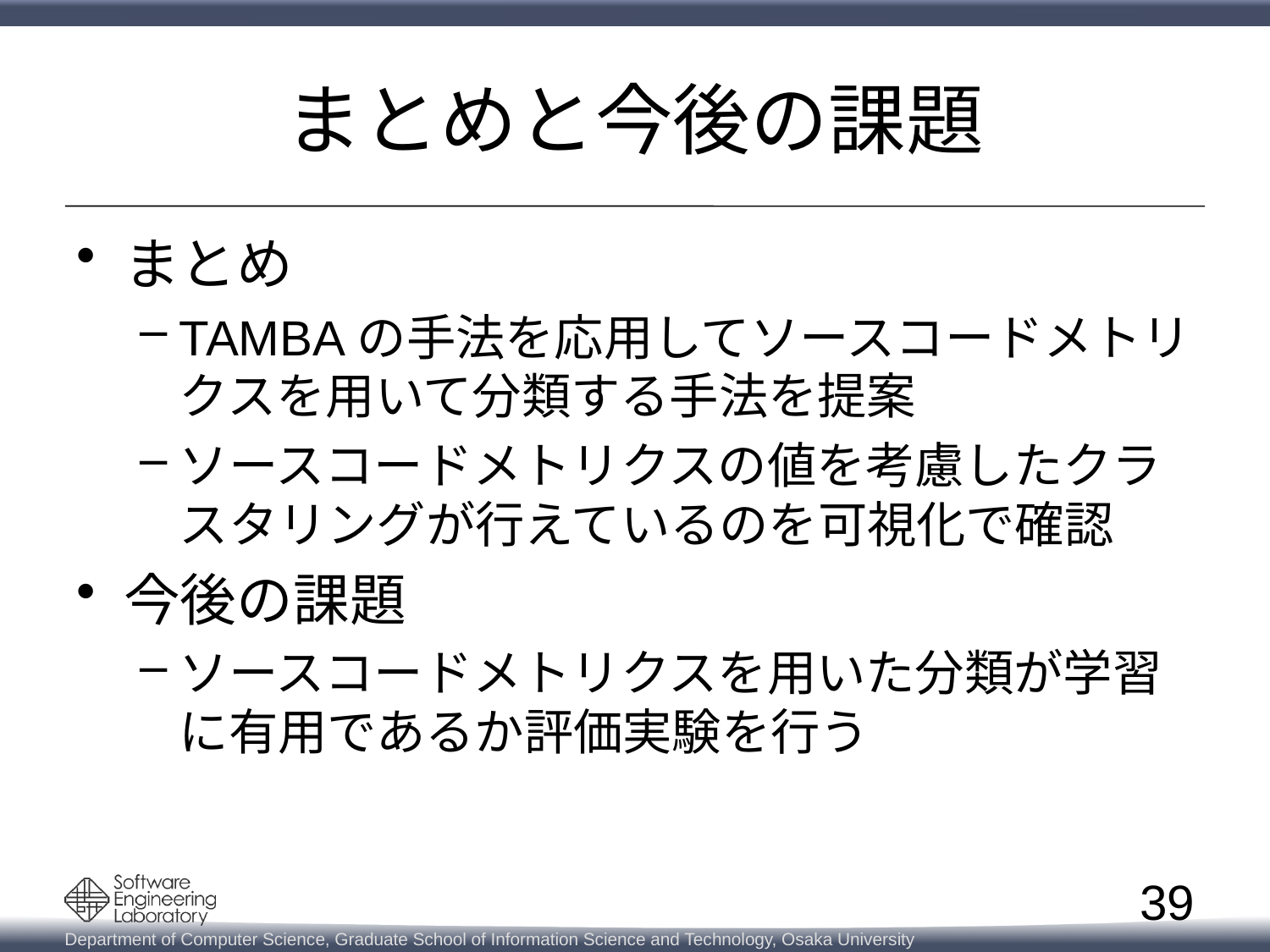

# まとめと今後の課題
まとめ
TAMBAの手法を応用してソースコードメトリクスを用いて分類する手法を提案
ソースコードメトリクスの値を考慮したクラスタリングが行えているのを可視化で確認
今後の課題
ソースコードメトリクスを用いた分類が学習に有用であるか評価実験を行う
39